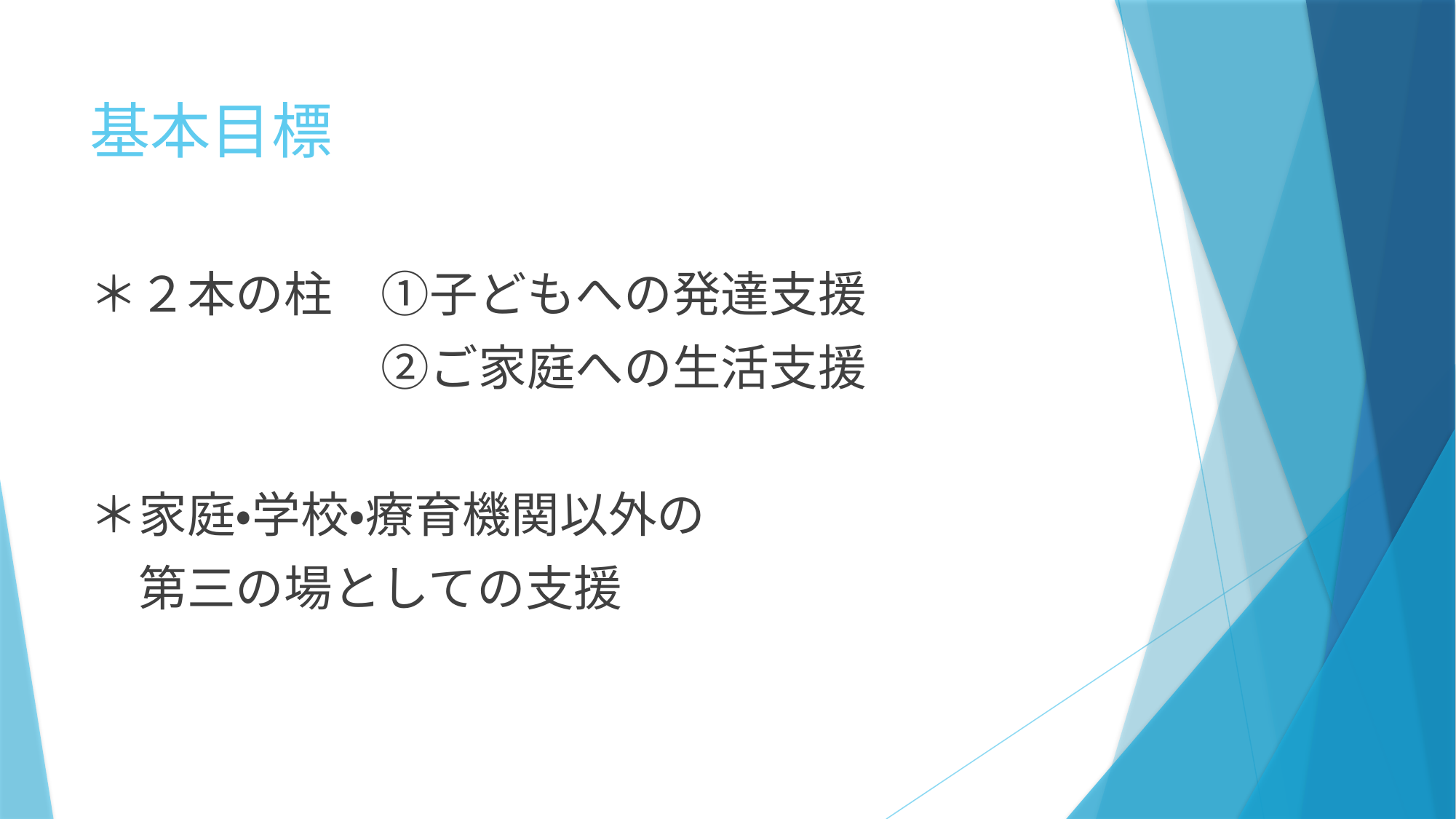

基本目標

＊２本の柱　①子どもへの発達支援
　　　　　　②ご家庭への生活支援

＊家庭・学校・療育機関以外の
　第三の場としての支援